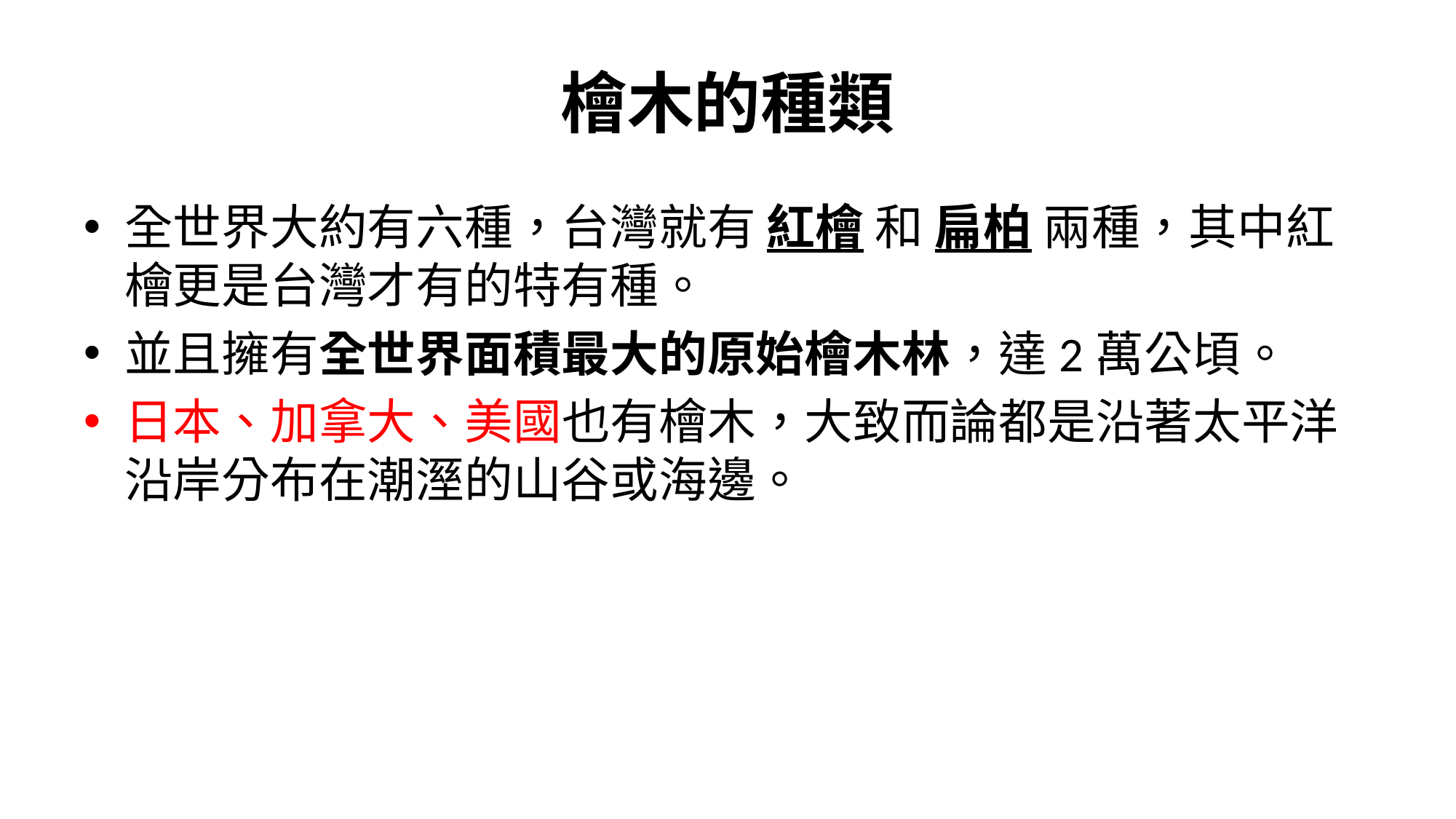

# 檜木的種類
全世界大約有六種，台灣就有 紅檜 和 扁柏 兩種，其中紅檜更是台灣才有的特有種。
並且擁有全世界面積最大的原始檜木林，達2萬公頃。
日本、加拿大、美國也有檜木，大致而論都是沿著太平洋沿岸分布在潮溼的山谷或海邊。